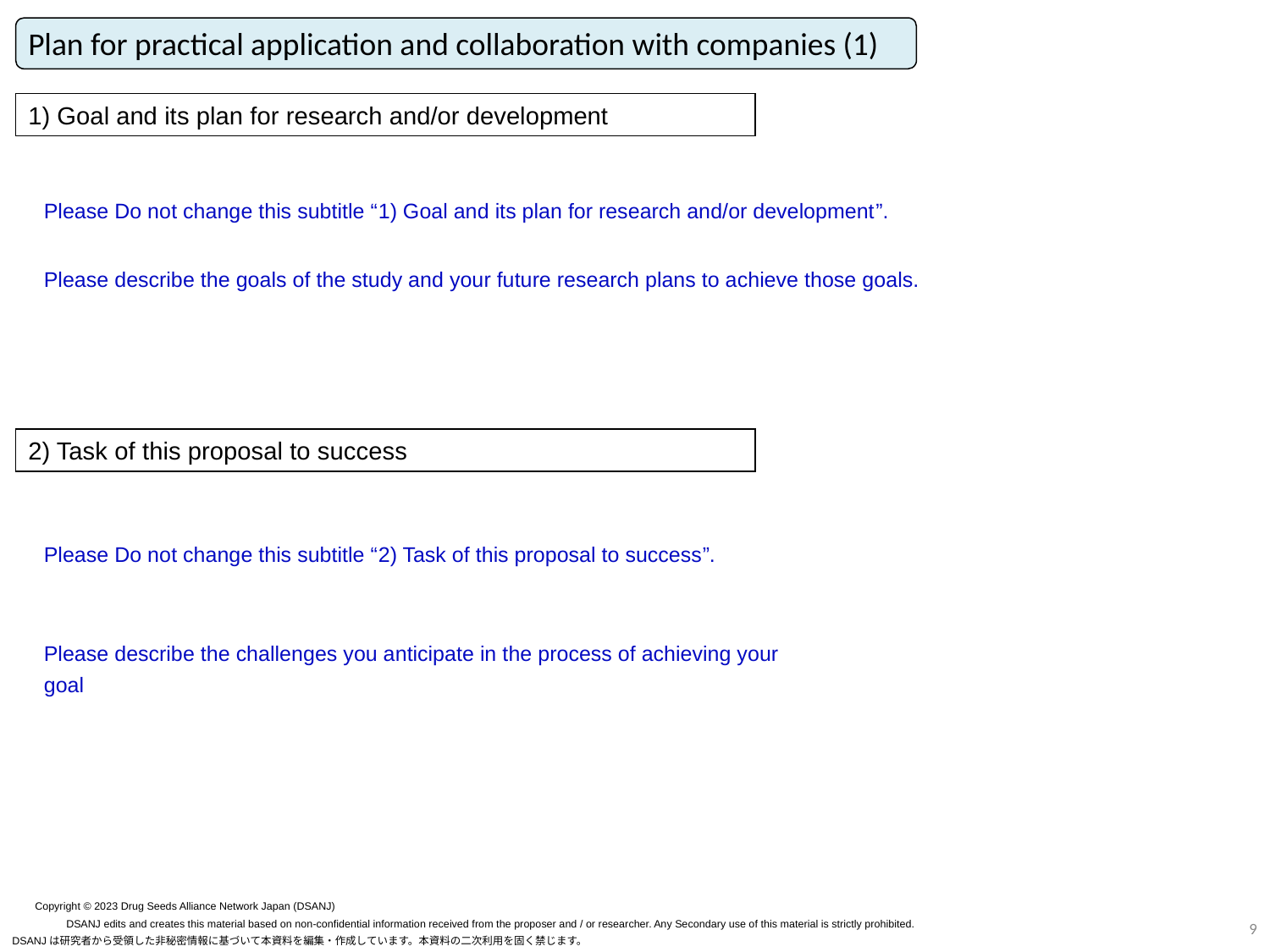

Plan for practical application and collaboration with companies (1)

1) Goal and its plan for research and/or development
Please Do not change this subtitle “1) Goal and its plan for research and/or development”.
Please describe the goals of the study and your future research plans to achieve those goals.
2) Task of this proposal to success
Please Do not change this subtitle “2) Task of this proposal to success”.
Please describe the challenges you anticipate in the process of achieving your goal
Copyright © 2023 Drug Seeds Alliance Network Japan (DSANJ)
9
DSANJ edits and creates this material based on non-confidential information received from the proposer and / or researcher. Any Secondary use of this material is strictly prohibited.
DSANJは研究者から受領した非秘密情報に基づいて本資料を編集・作成しています。本資料の二次利用を固く禁じます。